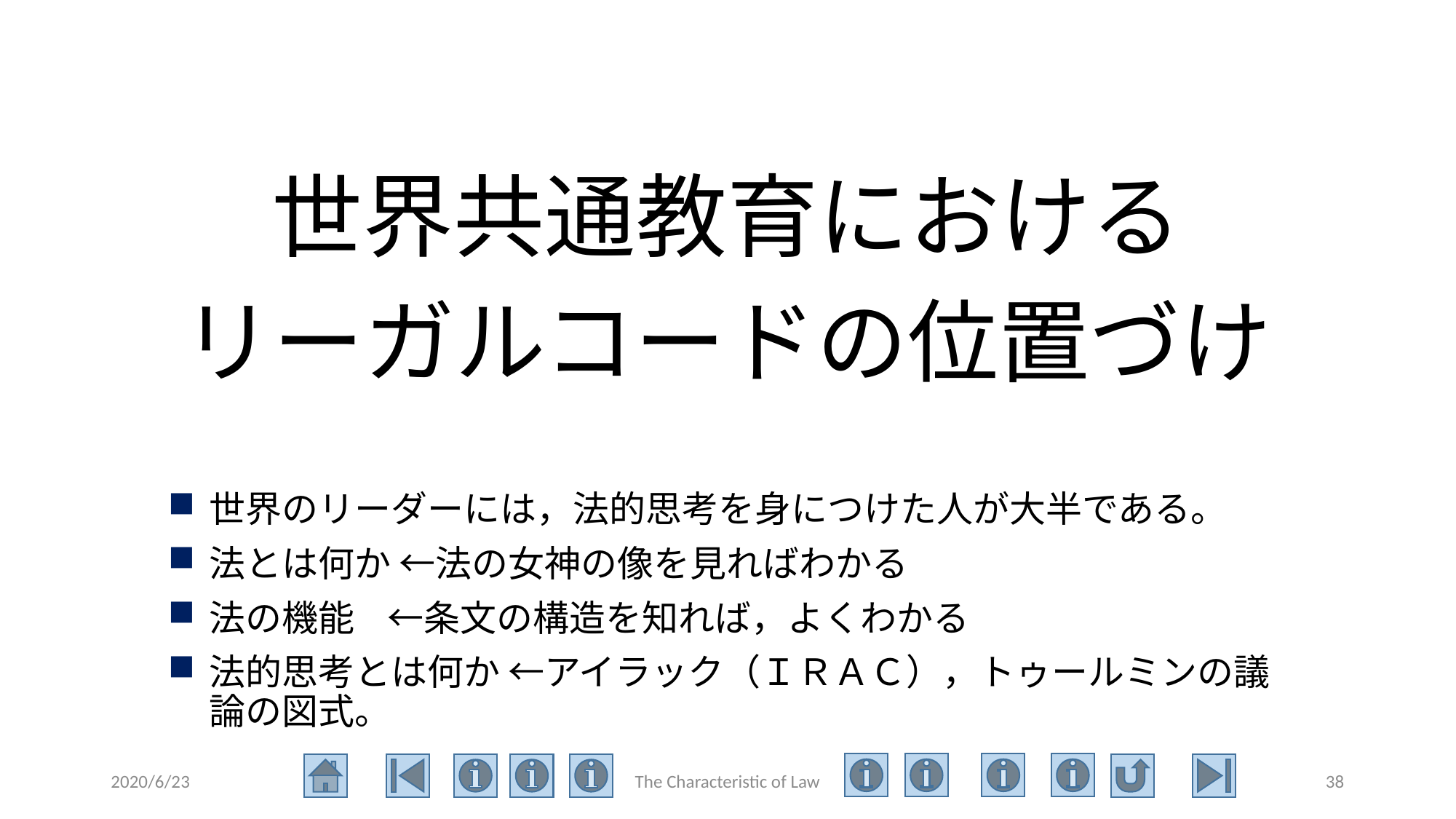

# 世界共通教育における リーガルコードの位置づけ
世界のリーダーには，法的思考を身につけた人が大半である。
法とは何か ←法の女神の像を見ればわかる
法の機能    ←条文の構造を知れば，よくわかる
法的思考とは何か ←アイラック（ＩＲＡＣ），トゥールミンの議論の図式。

2020/6/23
The Characteristic of Law
38